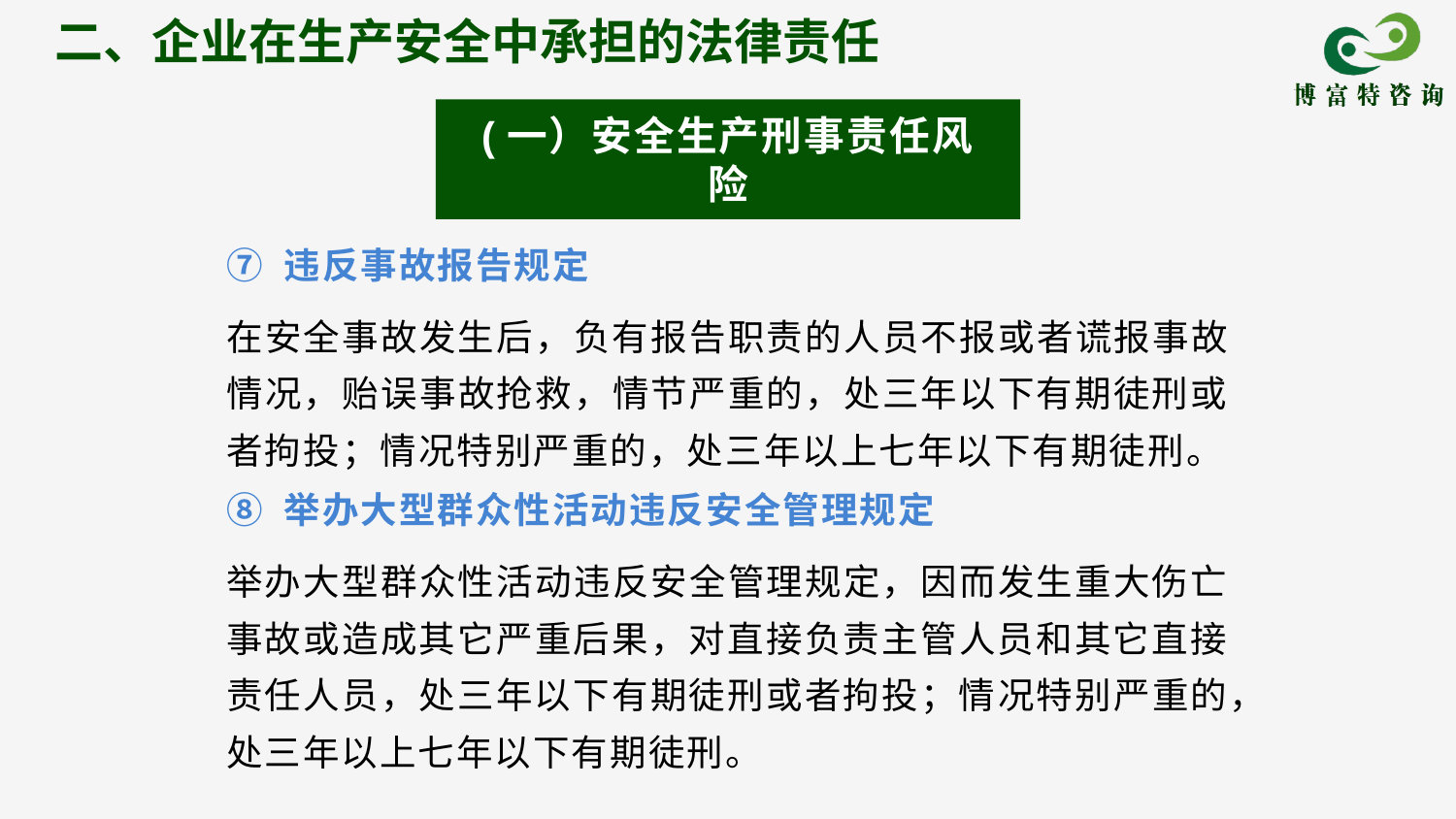

二、企业在生产安全中承担的法律责任
(一）安全生产刑事责任风险
⑦ 违反事故报告规定
在安全事故发生后，负有报告职责的人员不报或者谎报事故情况，贻误事故抢救，情节严重的，处三年以下有期徒刑或者拘投；情况特别严重的，处三年以上七年以下有期徒刑。
⑧ 举办大型群众性活动违反安全管理规定
举办大型群众性活动违反安全管理规定，因而发生重大伤亡事故或造成其它严重后果，对直接负责主管人员和其它直接责任人员，处三年以下有期徒刑或者拘投；情况特别严重的，处三年以上七年以下有期徒刑。